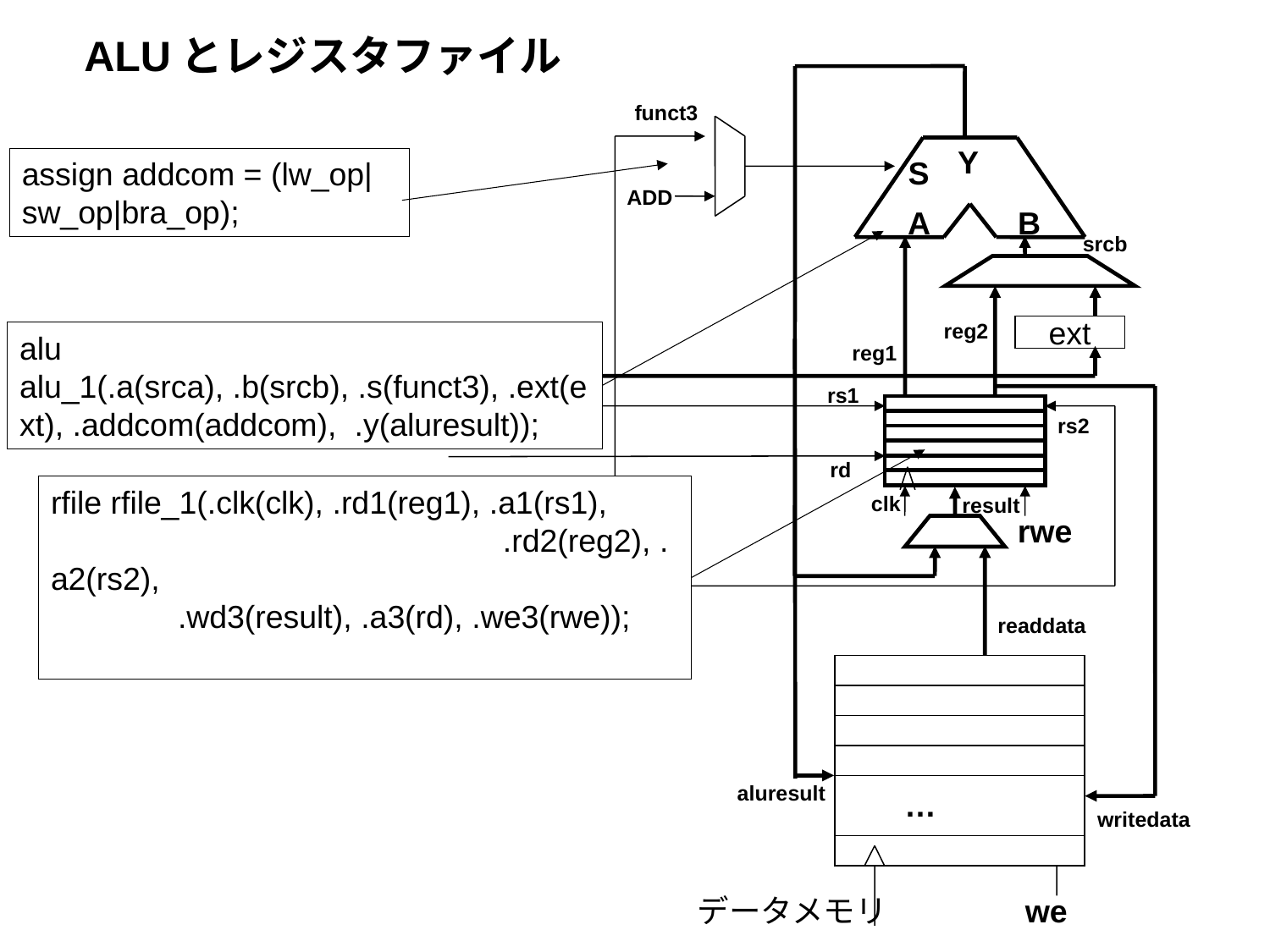

ALUとレジスタファイル

funct3

Y

S
assign addcom = (lw_op|sw_op|bra_op);

ADD

A
B
srcb

reg2
ext
alu alu_1(.a(srca), .b(srcb), .s(funct3), .ext(ext), .addcom(addcom),  .y(aluresult));
reg1
imm

rs1

rs2

rd

rfile rfile_1(.clk(clk), .rd1(reg1), .a1(rs1),
　　　　　　　　　　　　　　.rd2(reg2), .a2(rs2),
	.wd3(result), .a3(rd), .we3(rwe));

clk
result

rwe

readdata

aluresult

…

writedata

データメモリ
we